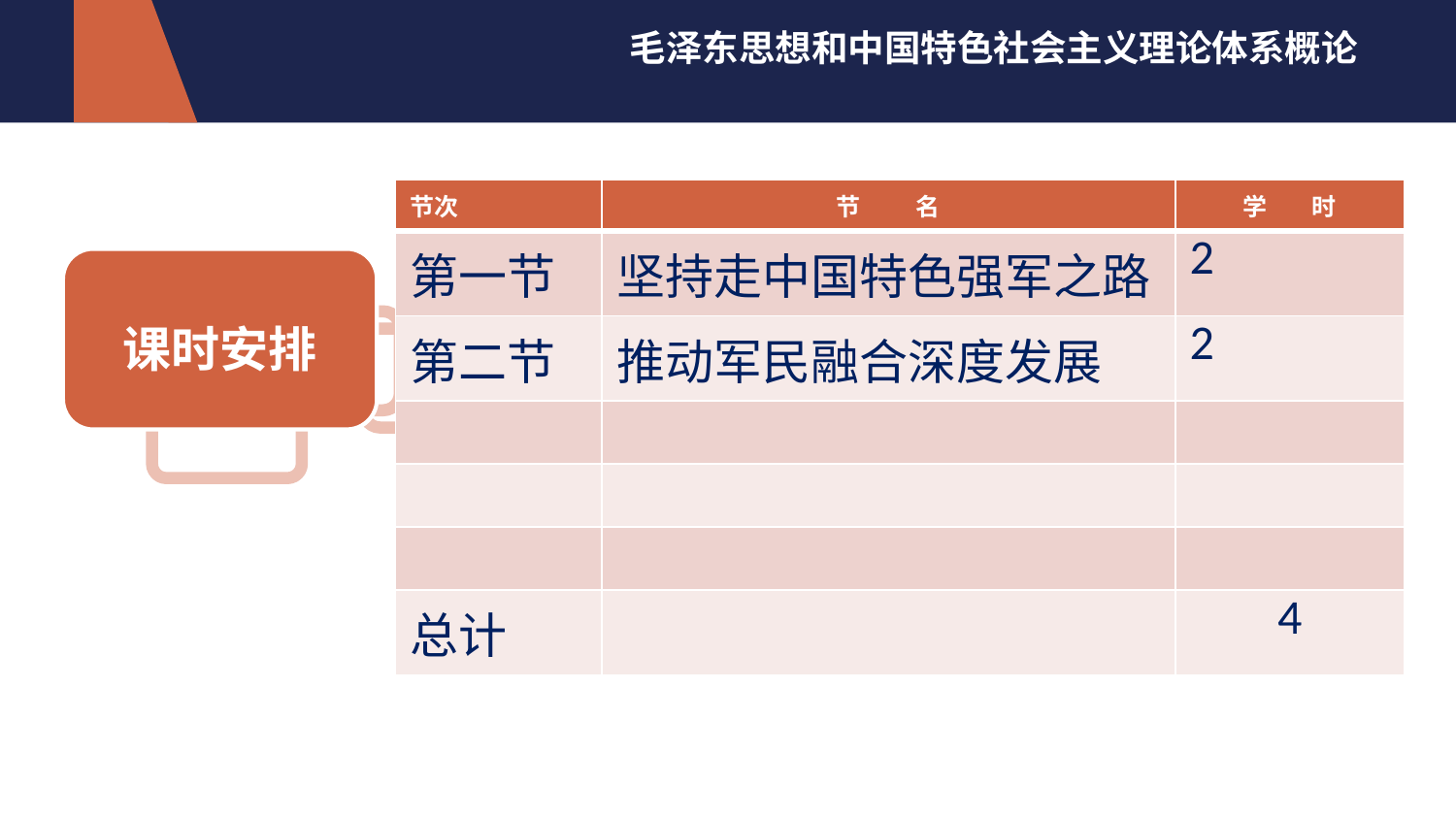

| 节次 | 节 名 | 学 时 |
| --- | --- | --- |
| 第一节 | 坚持走中国特色强军之路 | 2 |
| 第二节 | 推动军民融合深度发展 | 2 |
|  |  |  |
|  |  |  |
|  |  |  |
| 总计 |  | 4 |
课时安排